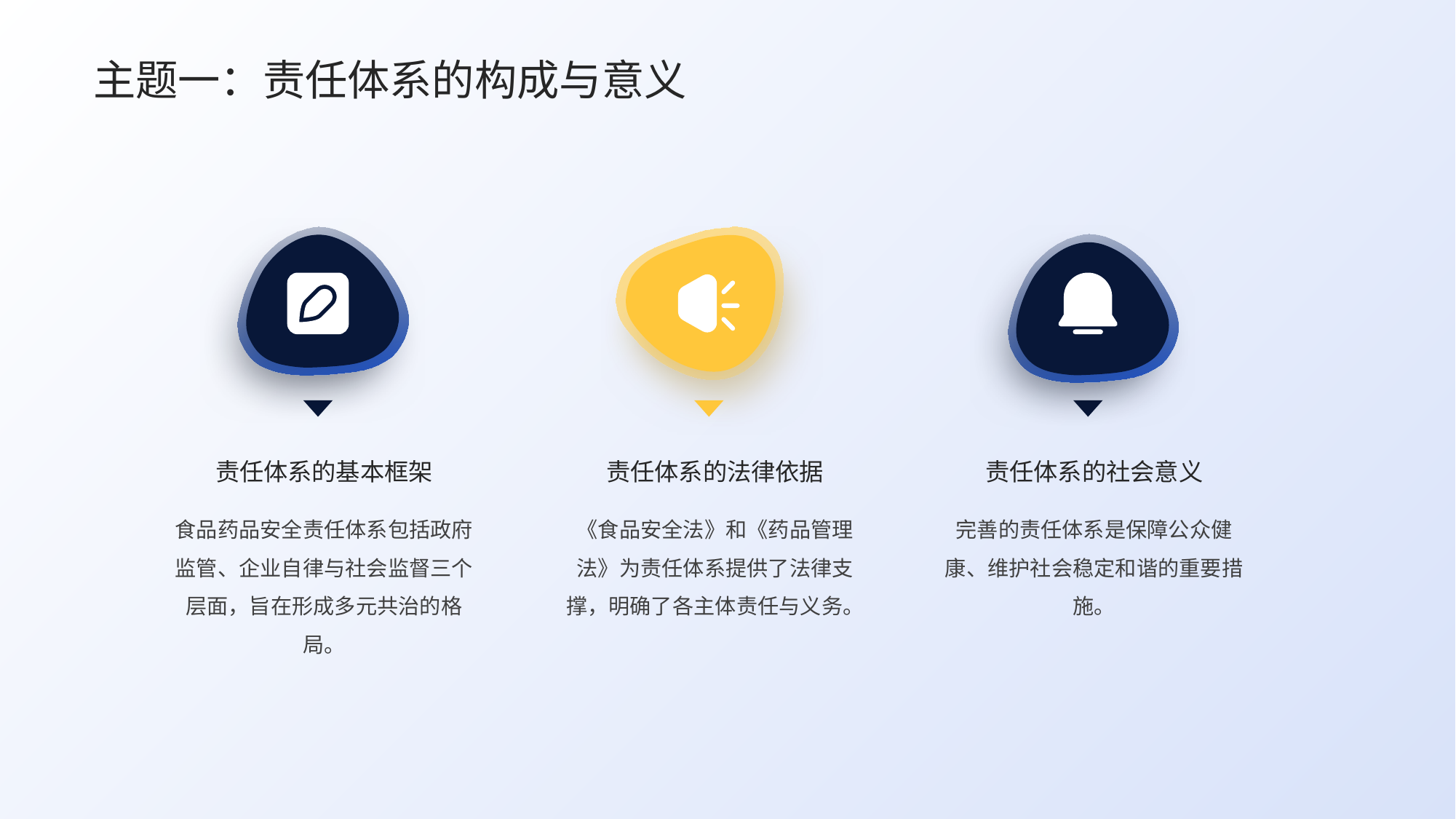

主题一：责任体系的构成与意义

责任体系的法律依据
责任体系的社会意义
责任体系的基本框架
《食品安全法》和《药品管理法》为责任体系提供了法律支撑，明确了各主体责任与义务。
完善的责任体系是保障公众健康、维护社会稳定和谐的重要措施。
食品药品安全责任体系包括政府监管、企业自律与社会监督三个层面，旨在形成多元共治的格局。